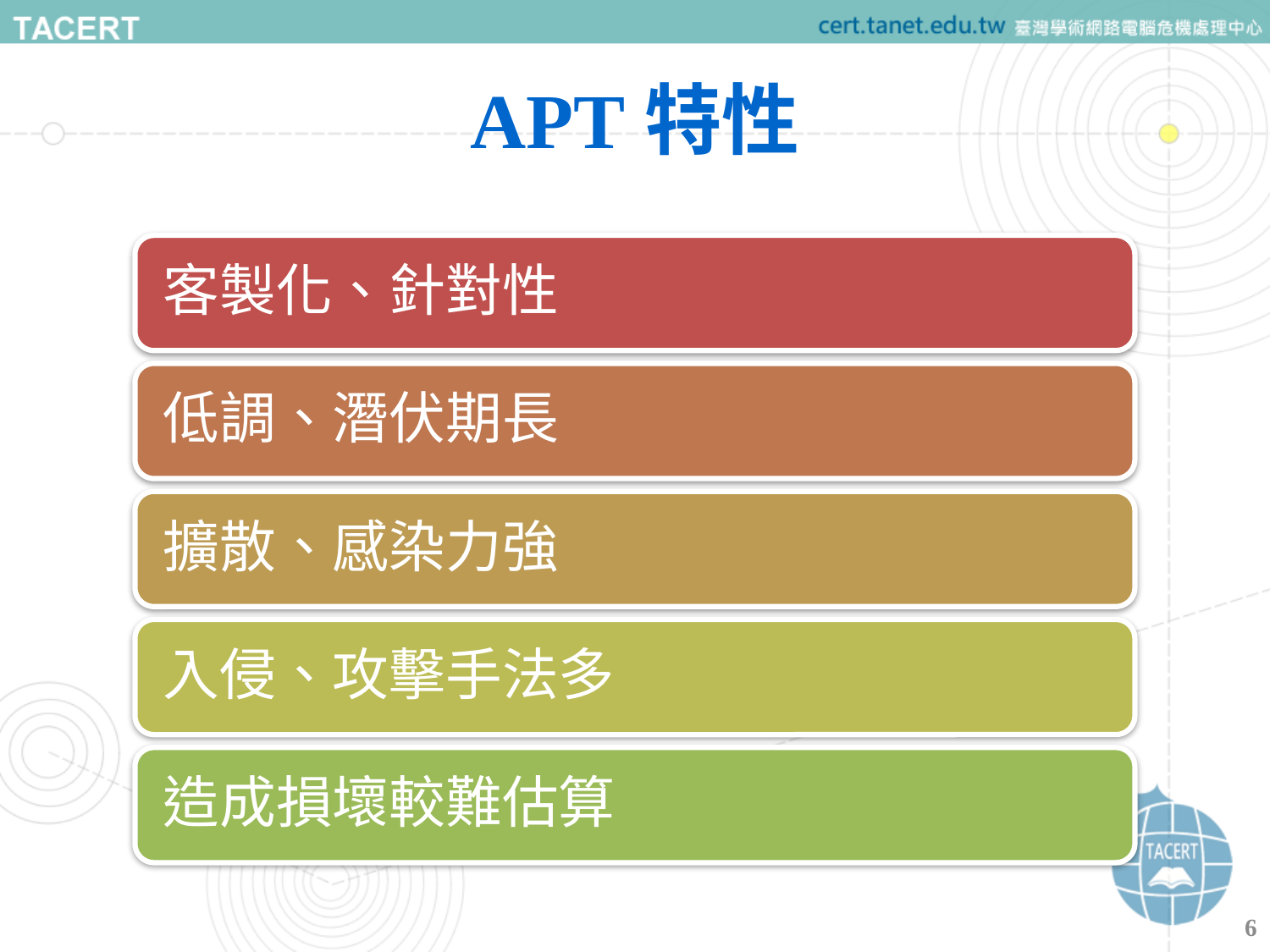

# APT特性
客製化、針對性
低調、潛伏期長
擴散、感染力強
入侵、攻擊手法多
造成損壞較難估算
6